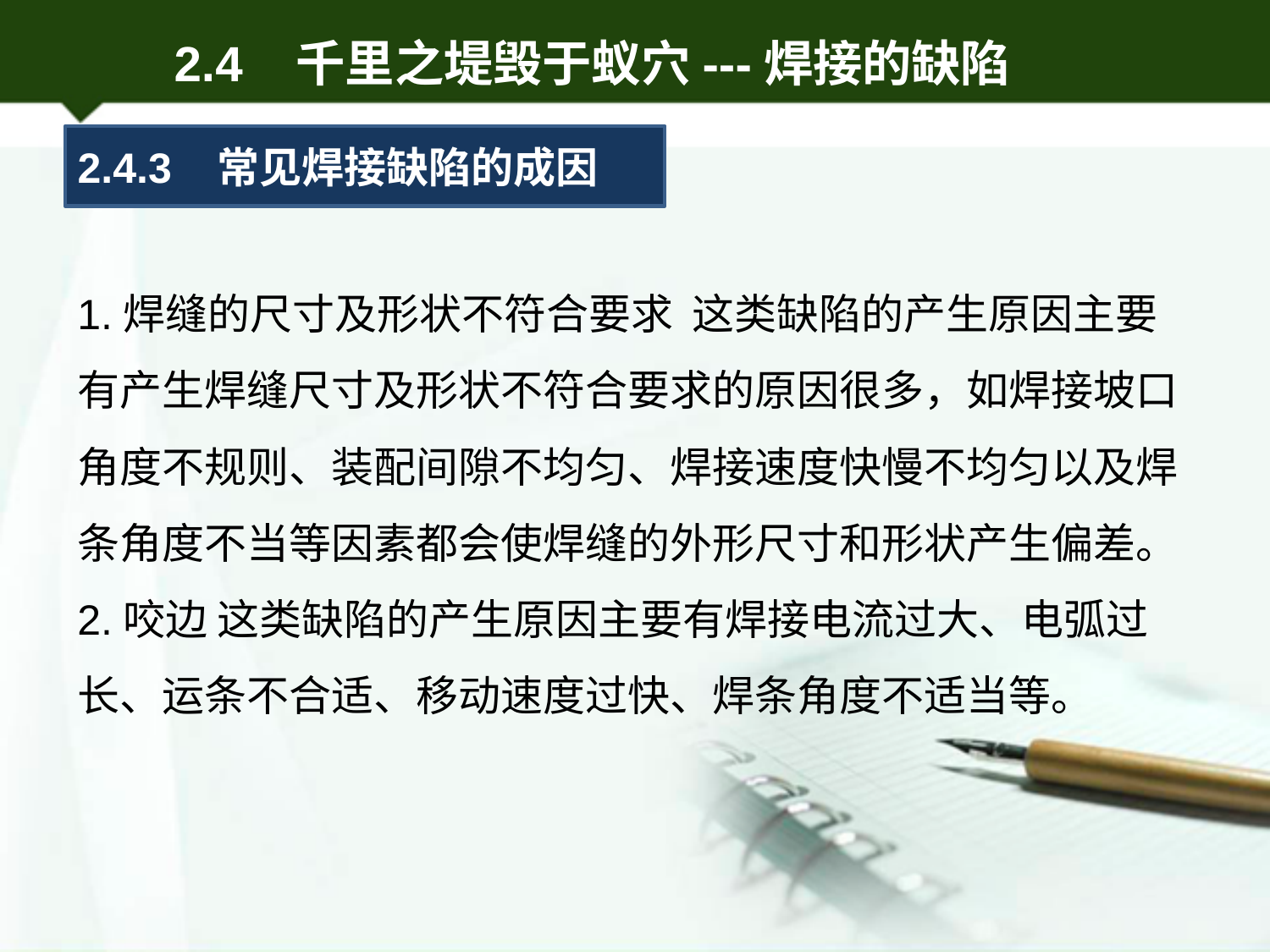

2.4   千里之堤毁于蚁穴---焊接的缺陷
2.4.3   常见焊接缺陷的成因
1.焊缝的尺寸及形状不符合要求  这类缺陷的产生原因主要有产生焊缝尺寸及形状不符合要求的原因很多，如焊接坡口角度不规则、装配间隙不均匀、焊接速度快慢不均匀以及焊条角度不当等因素都会使焊缝的外形尺寸和形状产生偏差。
2.咬边 这类缺陷的产生原因主要有焊接电流过大、电弧过长、运条不合适、移动速度过快、焊条角度不适当等。